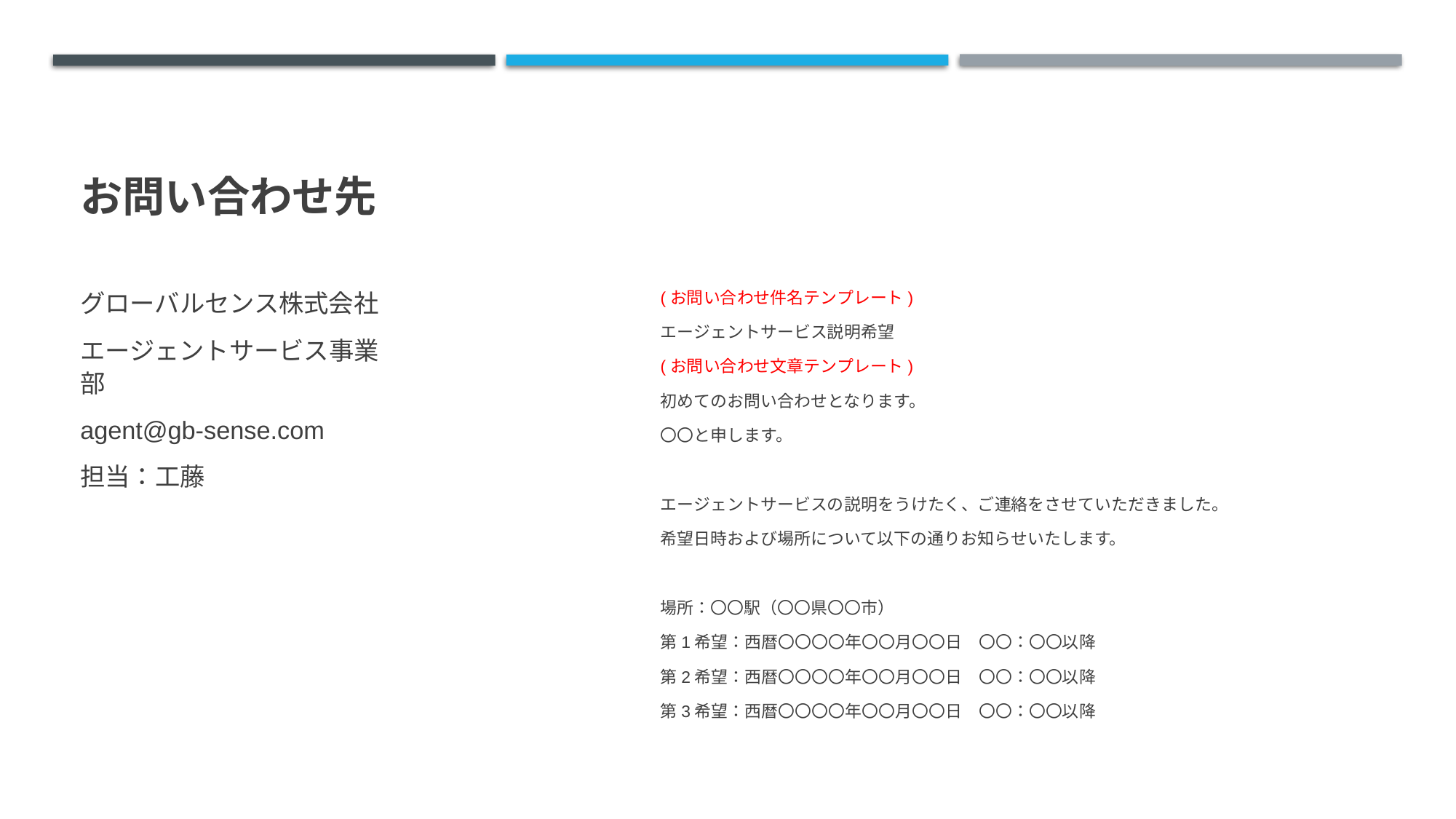

# お問い合わせ先
グローバルセンス株式会社
エージェントサービス事業部
agent@gb-sense.com
担当：工藤

(お問い合わせ件名テンプレート)
エージェントサービス説明希望
(お問い合わせ文章テンプレート)
初めてのお問い合わせとなります。
〇〇と申します。

エージェントサービスの説明をうけたく、ご連絡をさせていただきました。
希望日時および場所について以下の通りお知らせいたします。

場所：〇〇駅（〇〇県〇〇市）
第1希望：西暦〇〇〇〇年〇〇月〇〇日　〇〇：〇〇以降
第2希望：西暦〇〇〇〇年〇〇月〇〇日　〇〇：〇〇以降
第3希望：西暦〇〇〇〇年〇〇月〇〇日　〇〇：〇〇以降